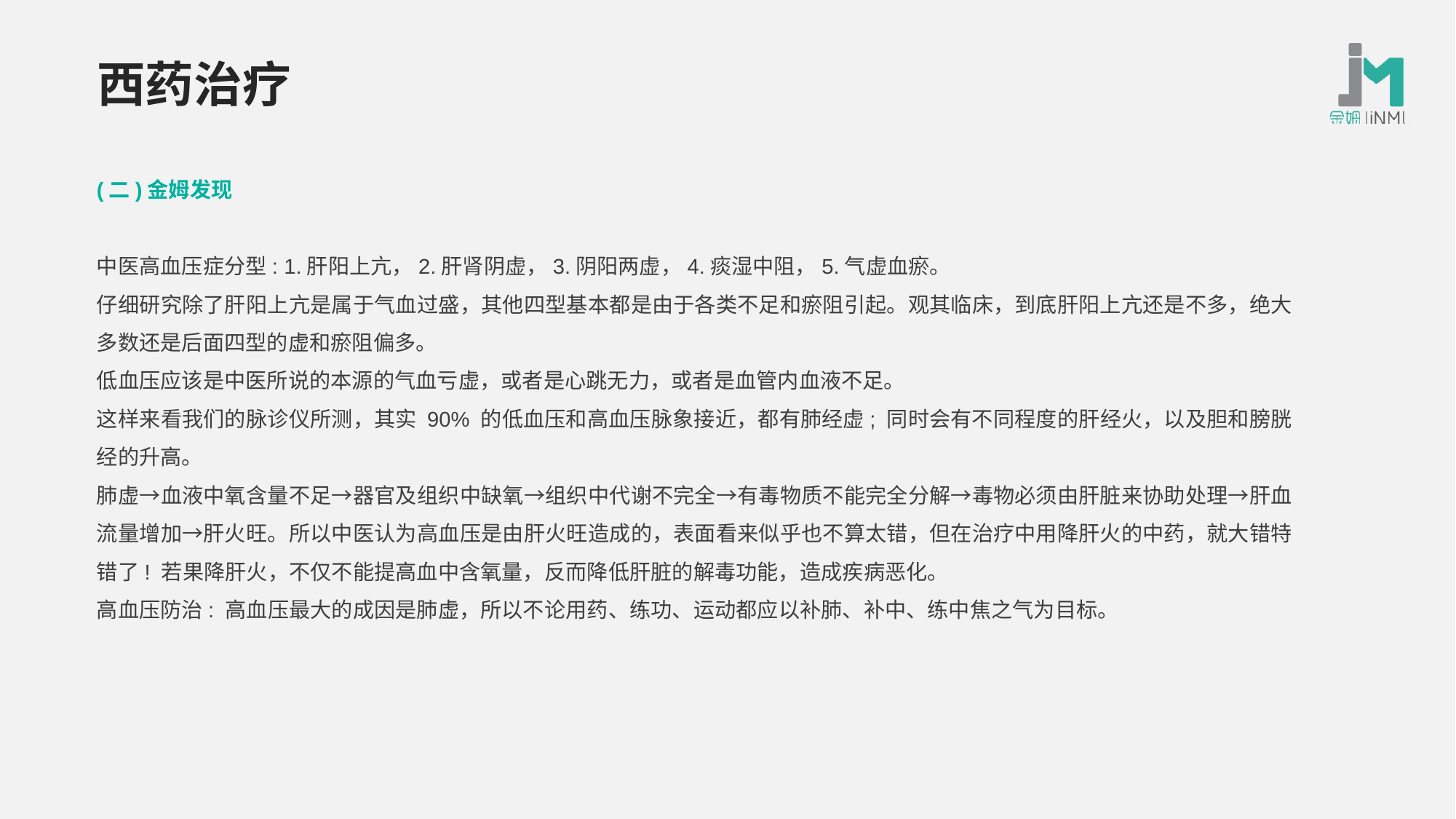

# 西药治疗
(二)金姆发现

中医高血压症分型: 1.肝阳上亢，2.肝肾阴虚，3.阴阳两虚，4.痰湿中阻，5.气虚血瘀。
仔细研究除了肝阳上亢是属于气血过盛，其他四型基本都是由于各类不足和瘀阻引起。观其临床，到底肝阳上亢还是不多，绝大多数还是后面四型的虚和瘀阻偏多。
低血压应该是中医所说的本源的气血亏虚，或者是心跳无力，或者是血管内血液不足。
这样来看我们的脉诊仪所测，其实 90% 的低血压和高血压脉象接近，都有肺经虚; 同时会有不同程度的肝经火，以及胆和膀胱经的升高。
肺虚→血液中氧含量不足→器官及组织中缺氧→组织中代谢不完全→有毒物质不能完全分解→毒物必须由肝脏来协助处理→肝血流量增加→肝火旺。所以中医认为高血压是由肝火旺造成的，表面看来似乎也不算太错，但在治疗中用降肝火的中药，就大错特错了! 若果降肝火，不仅不能提高血中含氧量，反而降低肝脏的解毒功能，造成疾病恶化。
高血压防治: 高血压最大的成因是肺虚，所以不论用药、练功、运动都应以补肺、补中、练中焦之气为目标。